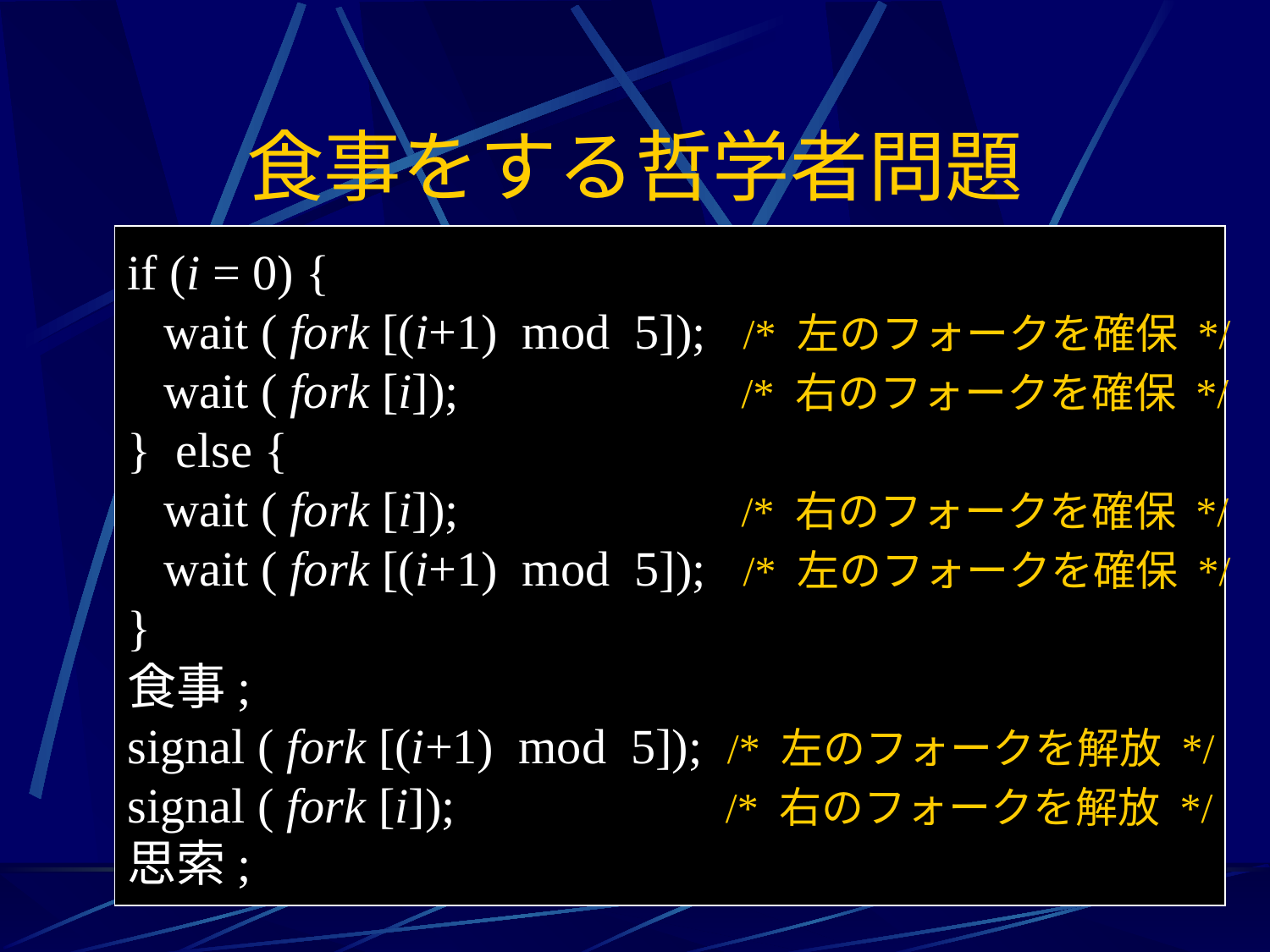

# 食事をする哲学者問題
if (i = 0) {
   wait ( fork [(i+1)  mod  5]);   /* 左のフォークを確保 */
   wait ( fork [i]);                       /* 右のフォークを確保 */
}  else {
   wait ( fork [i]);                       /* 右のフォークを確保 */
   wait ( fork [(i+1)  mod  5]);   /* 左のフォークを確保 */
}
食事;
signal ( fork [(i+1)  mod  5]);  /* 左のフォークを解放 */
signal ( fork [i]);                      /* 右のフォークを解放 */
思索;